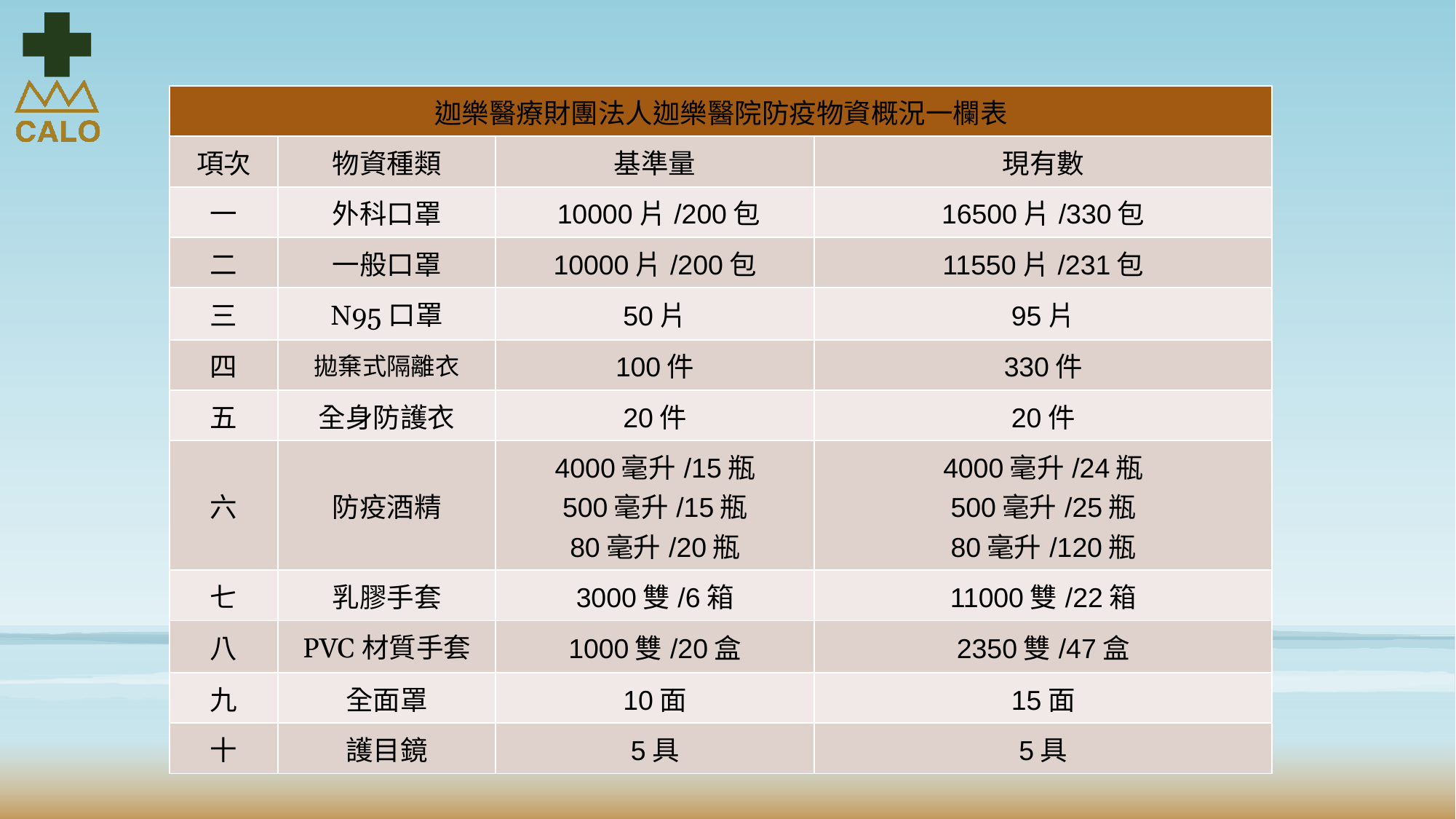

| 迦樂醫療財團法人迦樂醫院防疫物資概況一欄表 |  |  |  |
| --- | --- | --- | --- |
| 項次 | 物資種類 | 基準量 | 現有數 |
| 一 | 外科口罩 | 10000片/200包 | 16500片/330包 |
| 二 | 一般口罩 | 10000片/200包 | 11550片/231包 |
| 三 | N95口罩 | 50片 | 95片 |
| 四 | 拋棄式隔離衣 | 100件 | 330件 |
| 五 | 全身防護衣 | 20件 | 20件 |
| 六 | 防疫酒精 | 4000毫升/15瓶 500毫升/15瓶 80毫升/20瓶 | 4000毫升/24瓶 500毫升/25瓶 80毫升/120瓶 |
| 七 | 乳膠手套 | 3000雙/6箱 | 11000雙/22箱 |
| 八 | PVC材質手套 | 1000雙/20盒 | 2350雙/47盒 |
| 九 | 全面罩 | 10面 | 15面 |
| 十 | 護目鏡 | 5具 | 5具 |